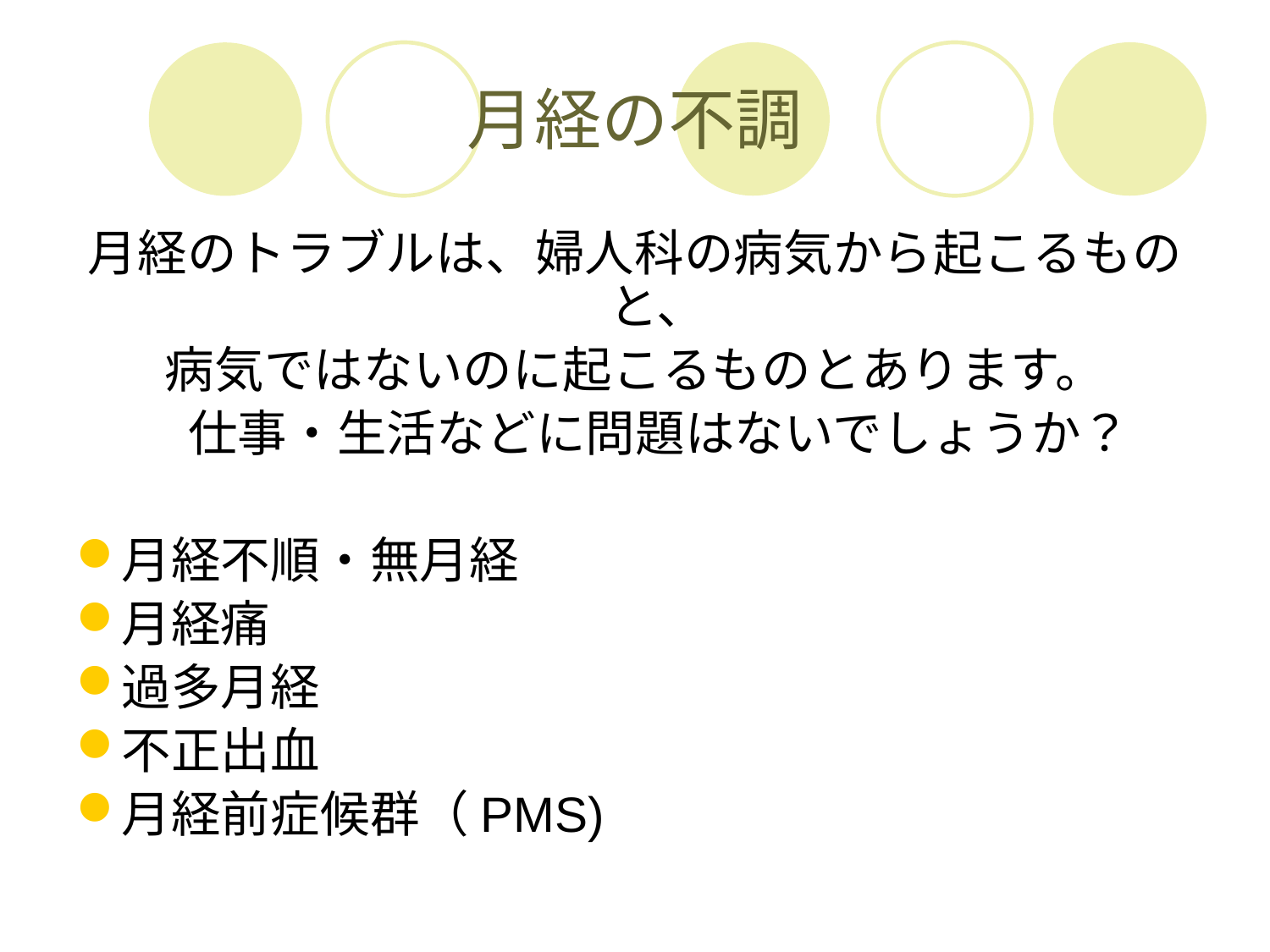

# 月経の不調
月経のトラブルは、婦人科の病気から起こるものと、
病気ではないのに起こるものとあります。
　仕事・生活などに問題はないでしょうか？

月経不順・無月経
月経痛
過多月経
不正出血
月経前症候群（PMS)